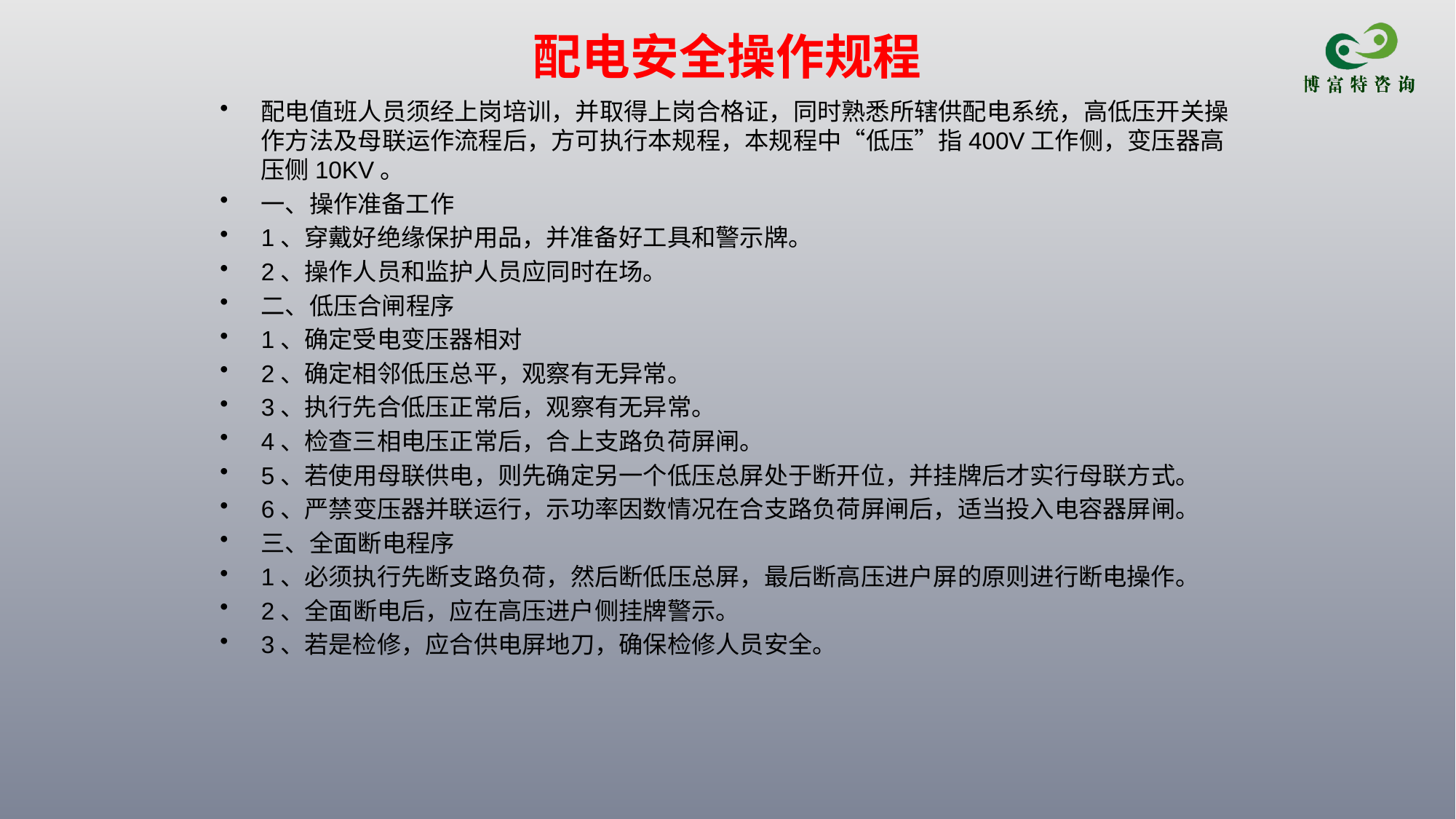

# 配电安全操作规程
配电值班人员须经上岗培训，并取得上岗合格证，同时熟悉所辖供配电系统，高低压开关操作方法及母联运作流程后，方可执行本规程，本规程中“低压”指400V工作侧，变压器高压侧10KV。
一、操作准备工作
1、穿戴好绝缘保护用品，并准备好工具和警示牌。
2、操作人员和监护人员应同时在场。
二、低压合闸程序
1、确定受电变压器相对
2、确定相邻低压总平，观察有无异常。
3、执行先合低压正常后，观察有无异常。
4、检查三相电压正常后，合上支路负荷屏闸。
5、若使用母联供电，则先确定另一个低压总屏处于断开位，并挂牌后才实行母联方式。
6、严禁变压器并联运行，示功率因数情况在合支路负荷屏闸后，适当投入电容器屏闸。
三、全面断电程序
1、必须执行先断支路负荷，然后断低压总屏，最后断高压进户屏的原则进行断电操作。
2、全面断电后，应在高压进户侧挂牌警示。
3、若是检修，应合供电屏地刀，确保检修人员安全。